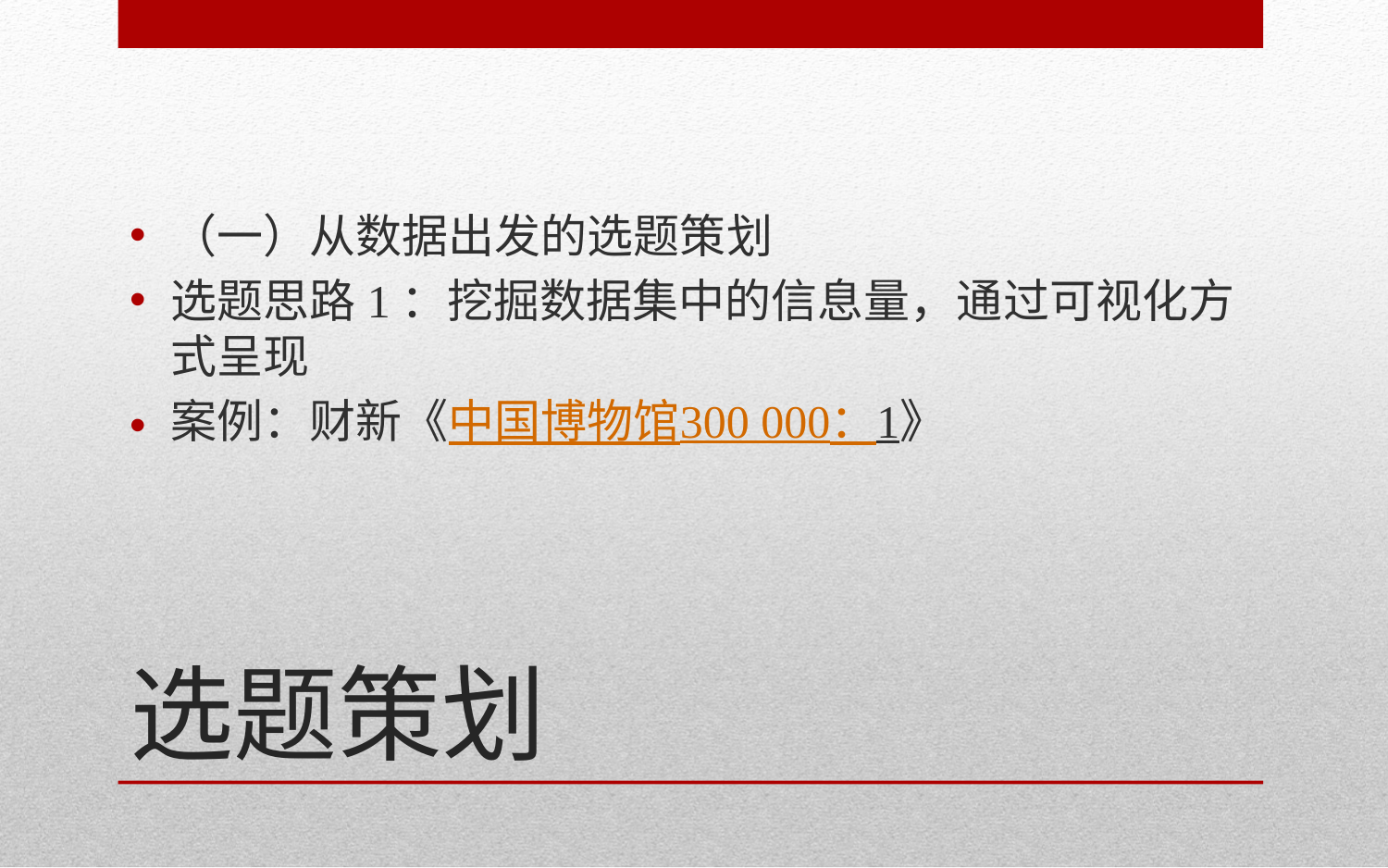

（一）从数据出发的选题策划
选题思路1：挖掘数据集中的信息量，通过可视化方式呈现
案例：财新《中国博物馆300 000：1》
# 选题策划